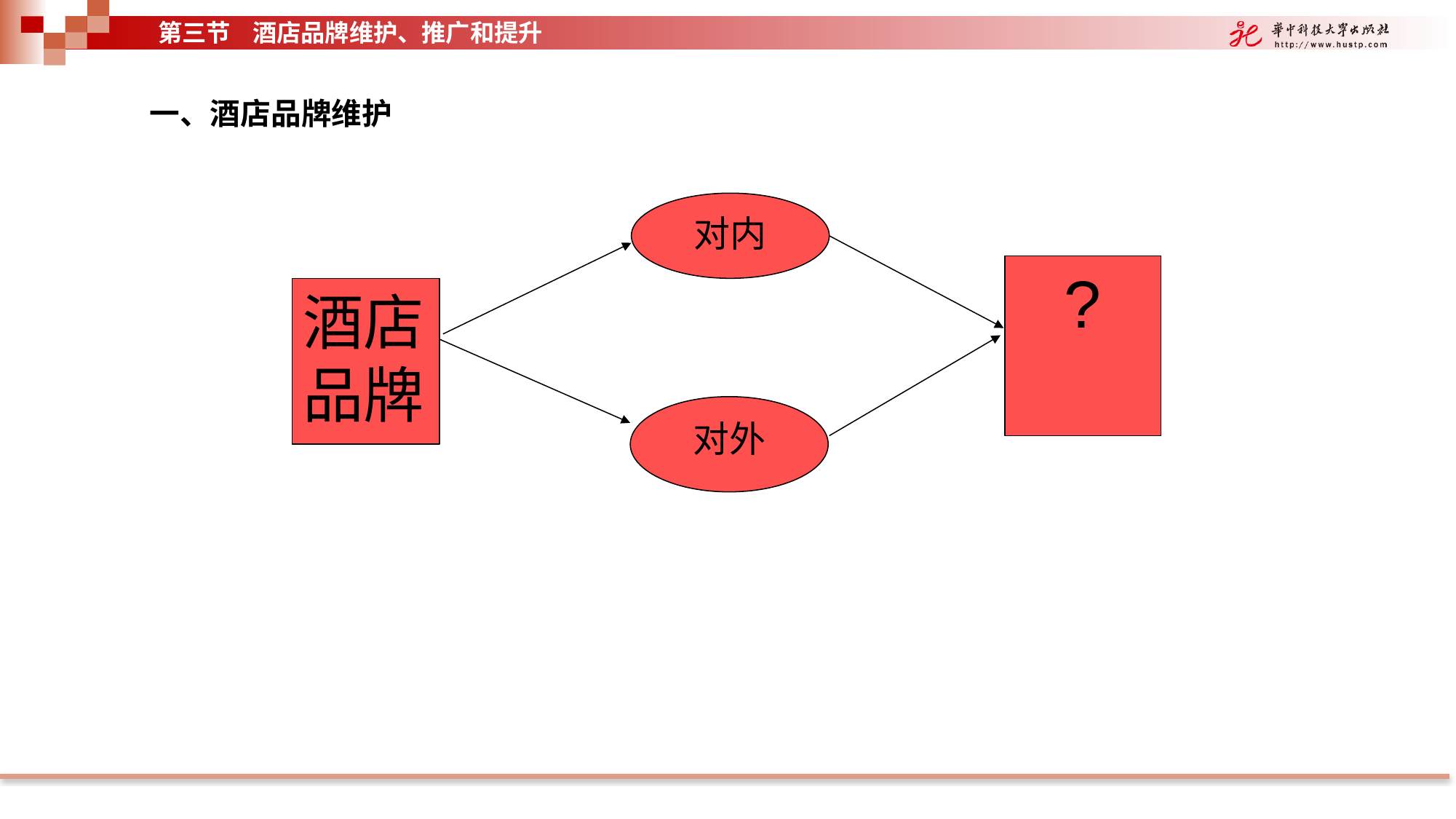

第三节    酒店品牌维护、推广和提升
一、酒店品牌维护
对内
?
酒店品牌
对外